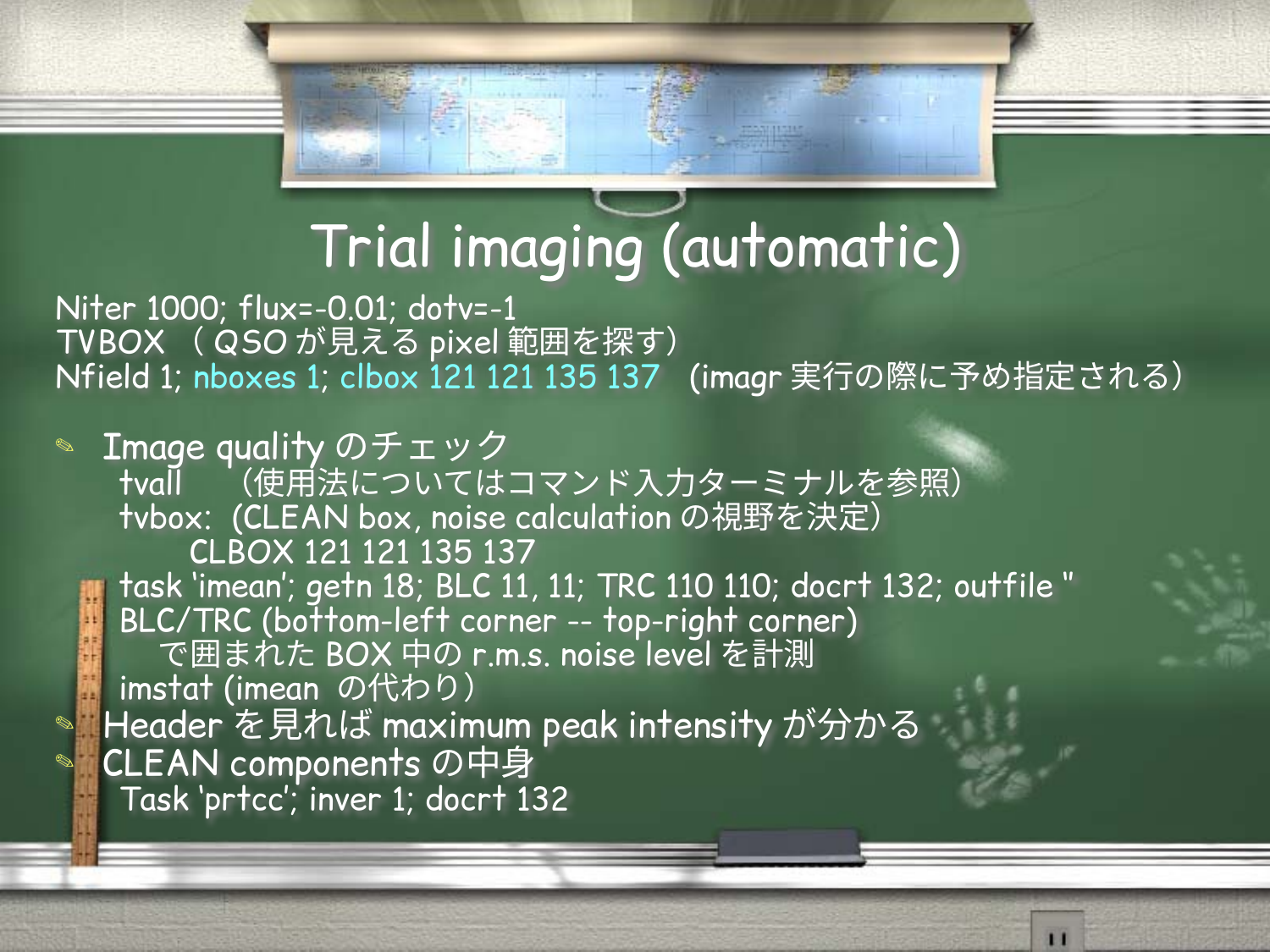

# Trial imaging (automatic)
Niter 1000; flux=-0.01; dotv=-1
TVBOX（QSOが見えるpixel範囲を探す）
Nfield 1; nboxes 1; clbox 121 121 135 137   (imagr実行の際に予め指定される）

Image qualityのチェック
tvall　（使用法についてはコマンド入力ターミナルを参照）
tvbox:  (CLEAN box, noise calculationの視野を決定）
　　CLBOX 121 121 135 137
task ‘imean’; getn 18; BLC 11, 11; TRC 110 110; docrt 132; outfile ‘’
BLC/TRC (bottom-left corner -- top-right corner)
	で囲まれたBOX中のr.m.s. noise levelを計測
imstat (imean の代わり）
Headerを見ればmaximum peak intensityが分かる
CLEAN componentsの中身
Task ‘prtcc’; inver 1; docrt 132